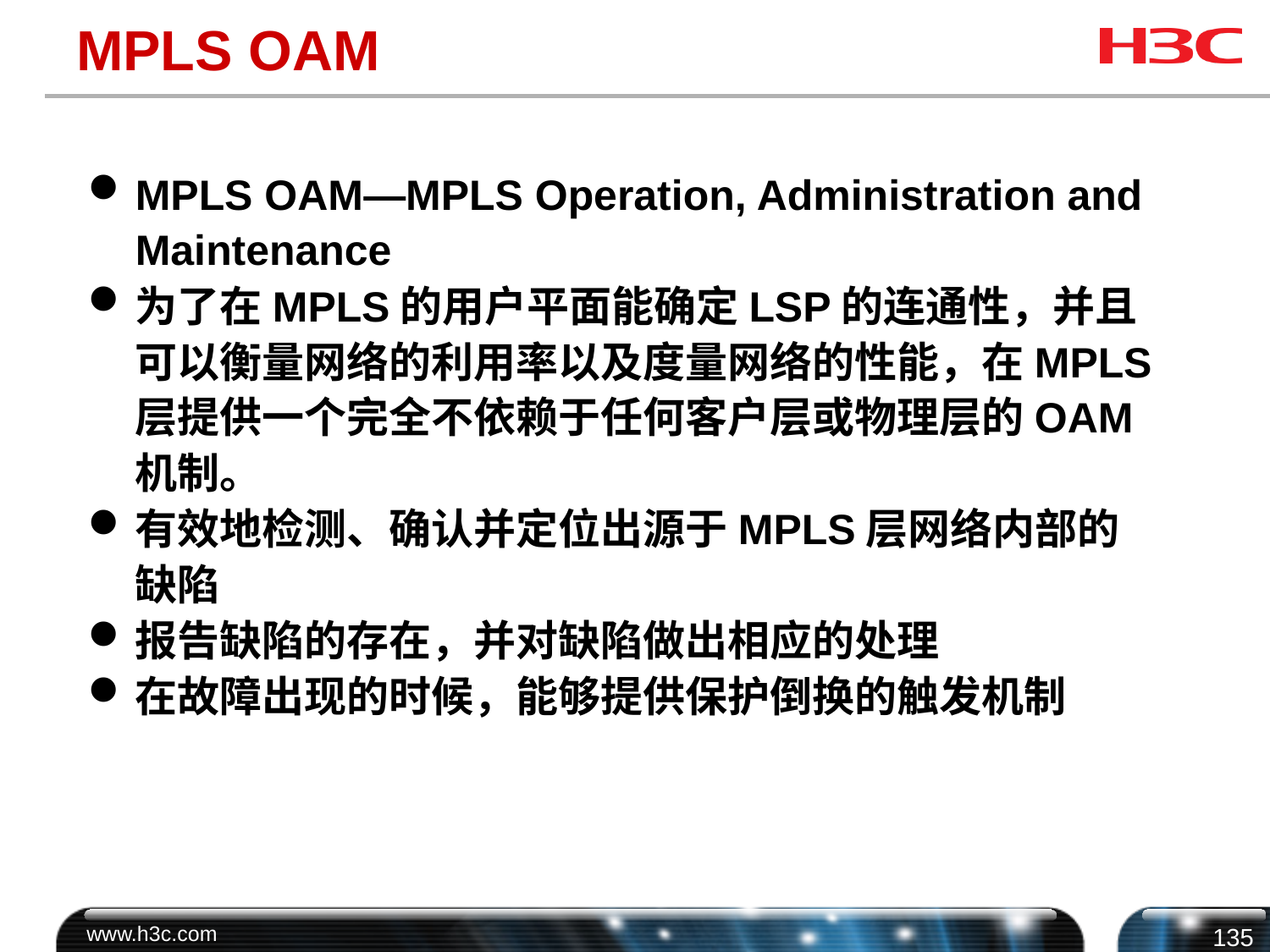

# MPLS OAM
MPLS OAM—MPLS Operation, Administration and Maintenance
为了在MPLS的用户平面能确定LSP的连通性，并且可以衡量网络的利用率以及度量网络的性能，在MPLS层提供一个完全不依赖于任何客户层或物理层的OAM机制。
有效地检测、确认并定位出源于MPLS层网络内部的缺陷
报告缺陷的存在，并对缺陷做出相应的处理
在故障出现的时候，能够提供保护倒换的触发机制